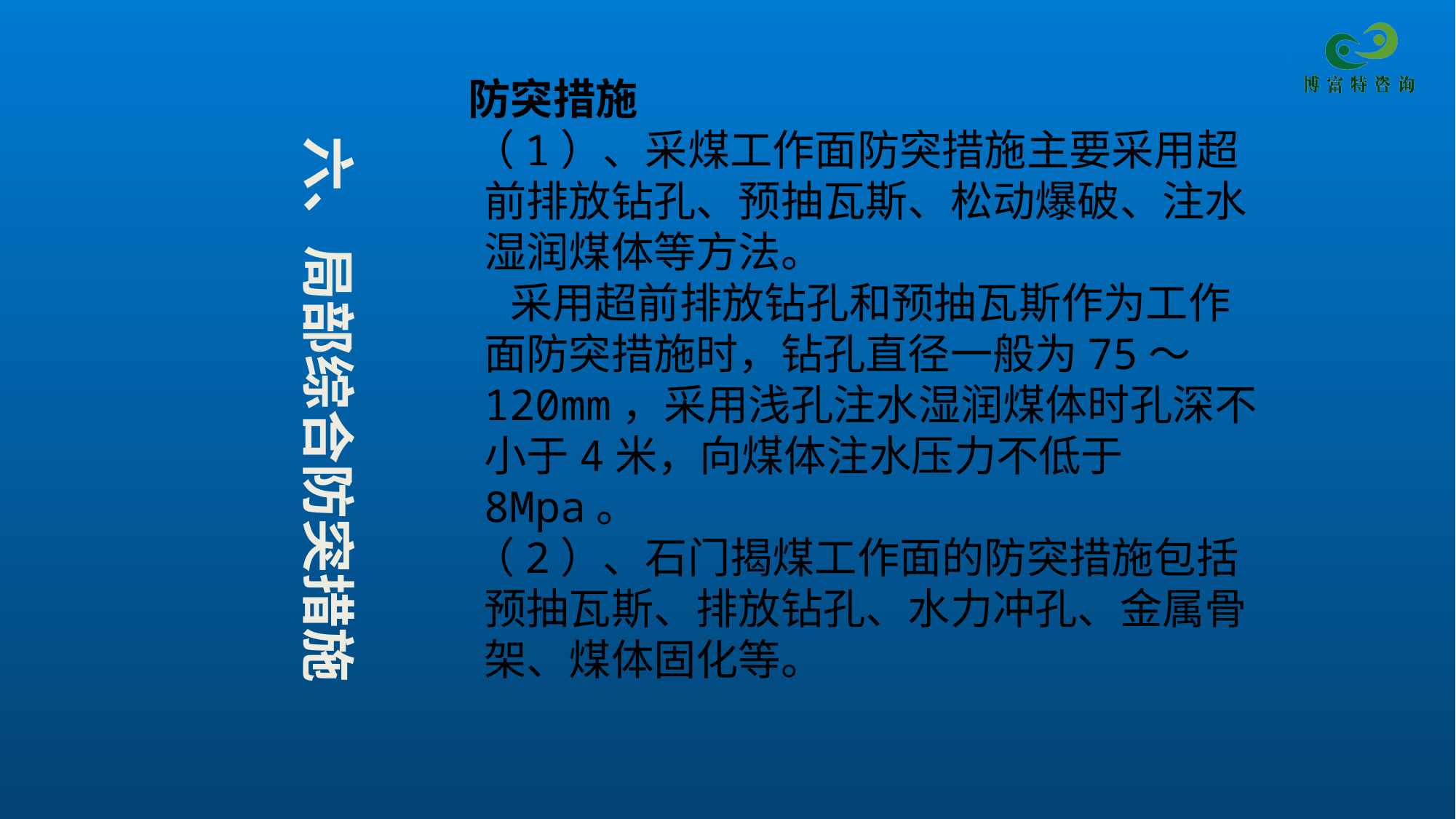

防突措施
  （1）、采煤工作面防突措施主要采用超前排放钻孔、预抽瓦斯、松动爆破、注水湿润煤体等方法。
      采用超前排放钻孔和预抽瓦斯作为工作面防突措施时，钻孔直径一般为75～120mm，采用浅孔注水湿润煤体时孔深不小于4米，向煤体注水压力不低于8Mpa。
  （2）、石门揭煤工作面的防突措施包括预抽瓦斯、排放钻孔、水力冲孔、金属骨架、煤体固化等。

六、局部综合防突措施